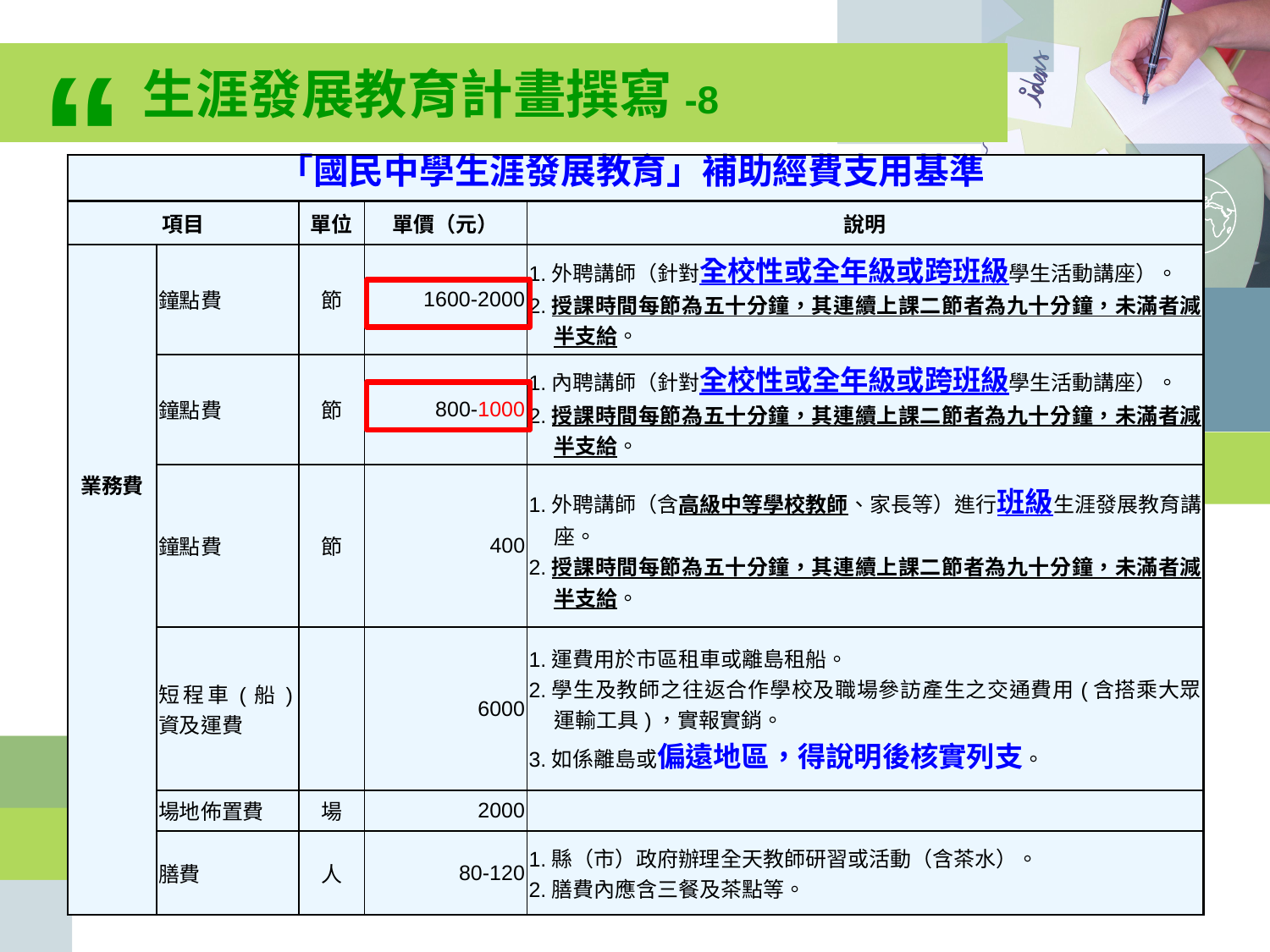

“

生涯發展教育計畫撰寫-8
| 「國民中學生涯發展教育」補助經費支用基準 |  |  |  |  |
| --- | --- | --- | --- | --- |
| 項目 |  | 單位 | 單價（元） | 說明 |
| 業務費 | 鐘點費 | 節 | 1600-2000 | 1.外聘講師（針對全校性或全年級或跨班級學生活動講座）。 2.授課時間每節為五十分鐘，其連續上課二節者為九十分鐘，未滿者減半支給。 |
|  | 鐘點費 | 節 | 800-1000 | 1.內聘講師（針對全校性或全年級或跨班級學生活動講座）。 2.授課時間每節為五十分鐘，其連續上課二節者為九十分鐘，未滿者減半支給。 |
|  | 鐘點費 | 節 | 400 | 1.外聘講師（含高級中等學校教師、家長等）進行班級生涯發展教育講座。 2.授課時間每節為五十分鐘，其連續上課二節者為九十分鐘，未滿者減半支給。 |
|  | 短程車(船)資及運費 |  | 6000 | 1.運費用於市區租車或離島租船。 2.學生及教師之往返合作學校及職場參訪產生之交通費用(含搭乘大眾運輸工具)，實報實銷。 3.如係離島或偏遠地區，得說明後核實列支。 |
|  | 場地佈置費 | 場 | 2000 |  |
|  | 膳費 | 人 | 80-120 | 1.縣（市）政府辦理全天教師研習或活動（含茶水）。 2.膳費內應含三餐及茶點等。 |